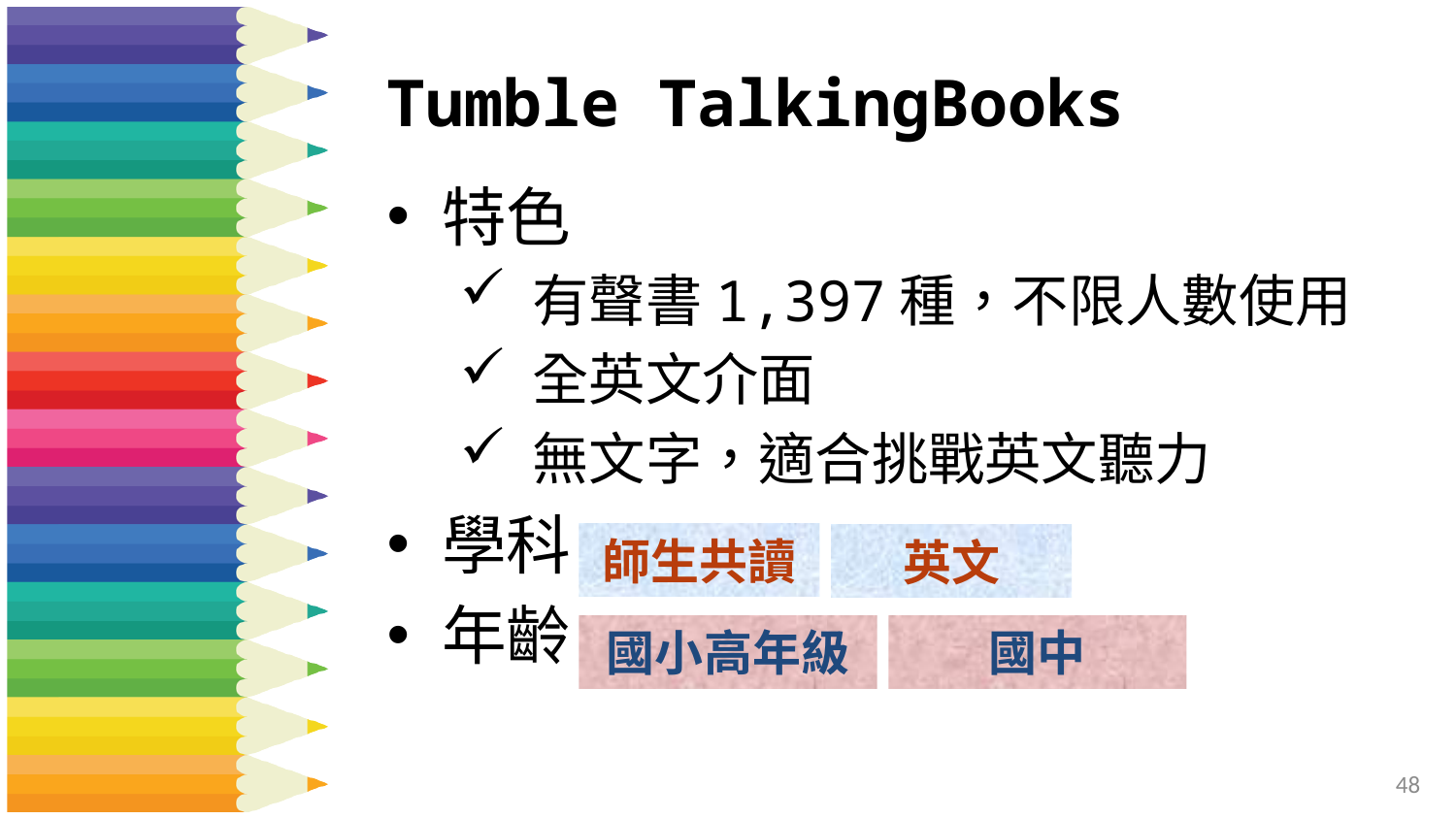

# Tumble TalkingBooks
特色
有聲書1,397種，不限人數使用
全英文介面
無文字，適合挑戰英文聽力
學科
年齡

師生共讀
英文
國中
國小高年級
48